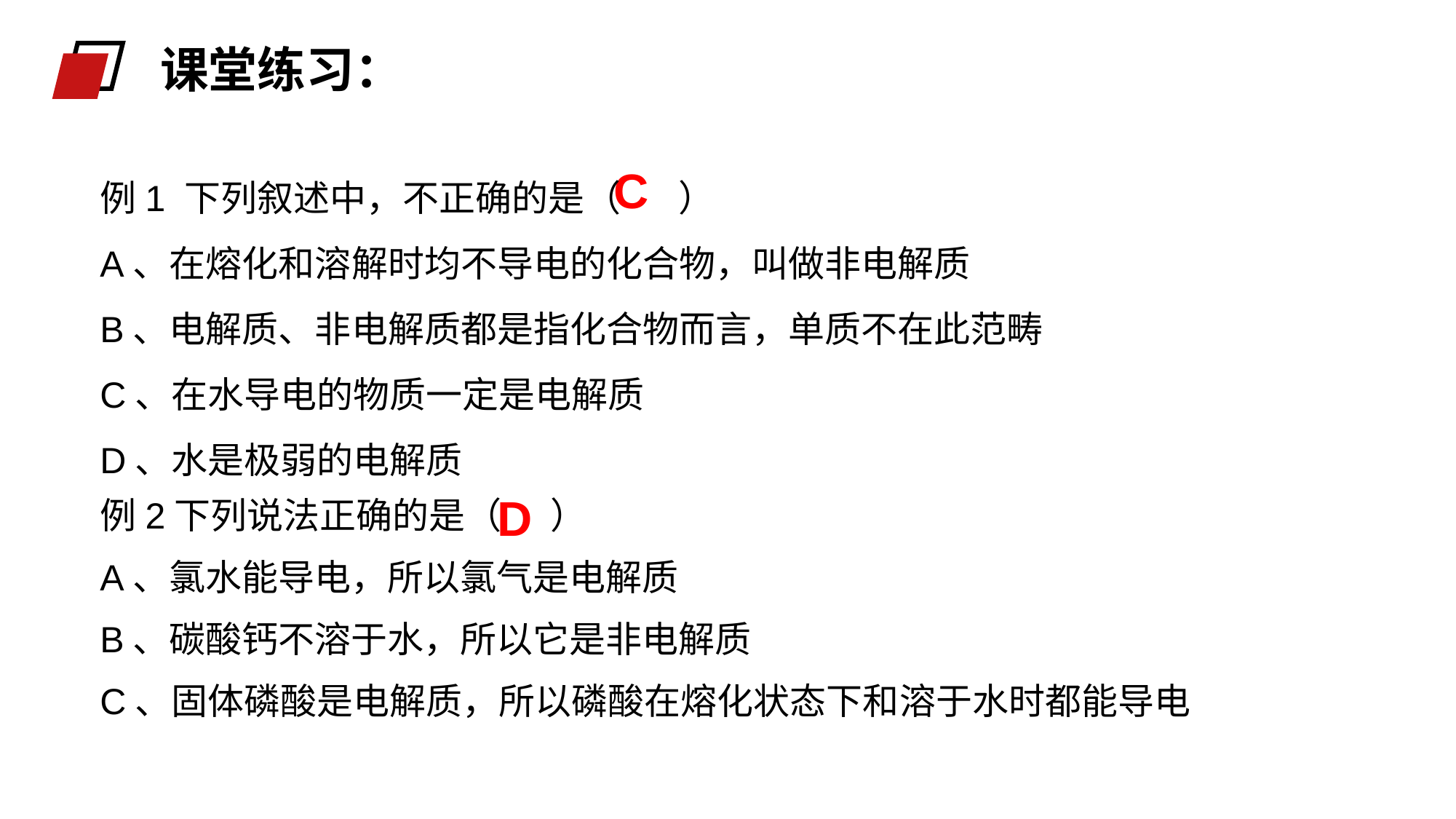

课堂练习：
例1 下列叙述中，不正确的是（       ）
A、在熔化和溶解时均不导电的化合物，叫做非电解质
B、电解质、非电解质都是指化合物而言，单质不在此范畴
C、在水导电的物质一定是电解质
D、水是极弱的电解质
C
D
例2下列说法正确的是（      ）
A、氯水能导电，所以氯气是电解质
B、碳酸钙不溶于水，所以它是非电解质
C、固体磷酸是电解质，所以磷酸在熔化状态下和溶于水时都能导电